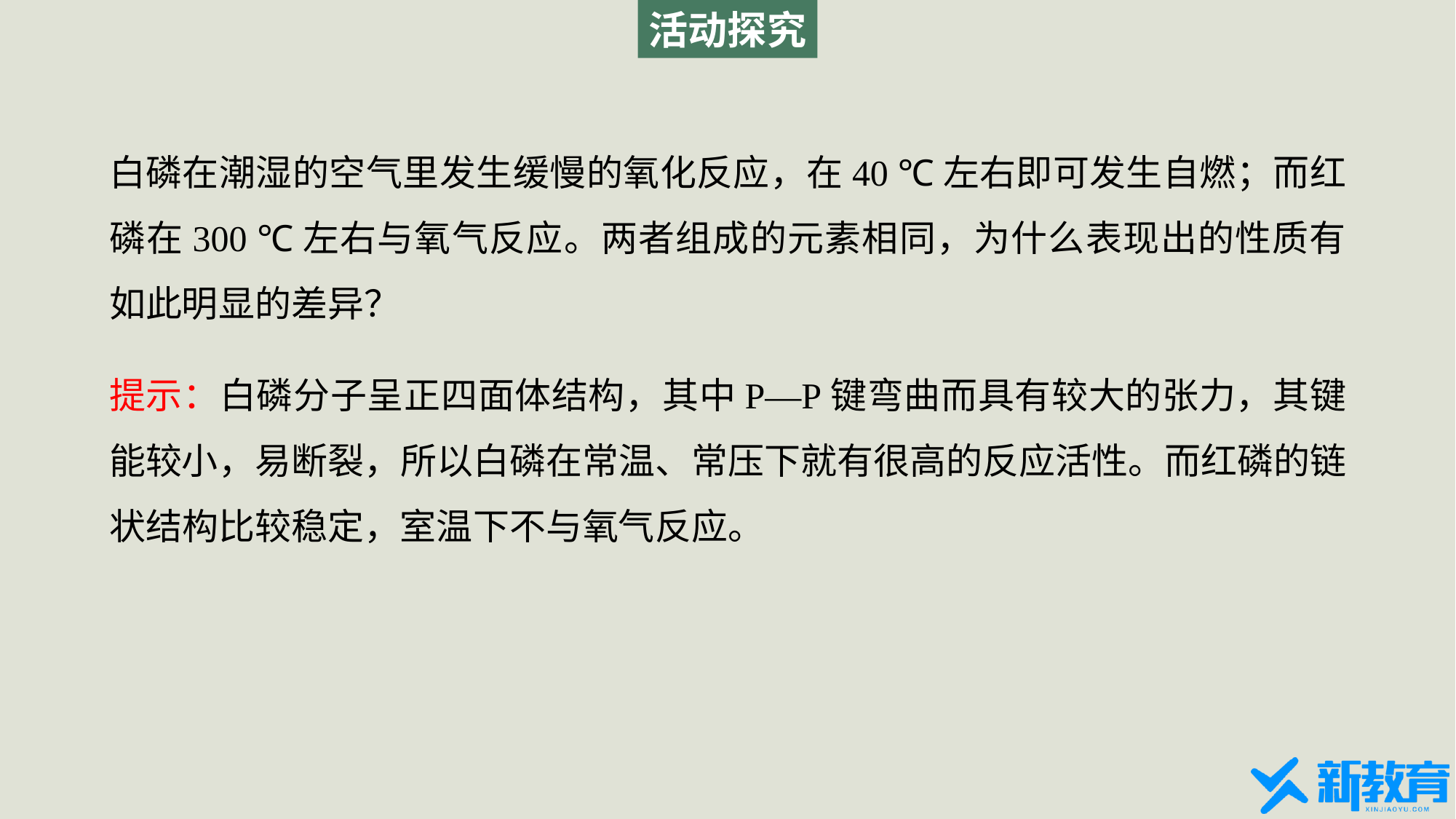

活动探究
白磷在潮湿的空气里发生缓慢的氧化反应，在40 ℃左右即可发生自燃；而红磷在300 ℃左右与氧气反应。两者组成的元素相同，为什么表现出的性质有如此明显的差异？
提示：白磷分子呈正四面体结构，其中P—P键弯曲而具有较大的张力，其键能较小，易断裂，所以白磷在常温、常压下就有很高的反应活性。而红磷的链状结构比较稳定，室温下不与氧气反应。